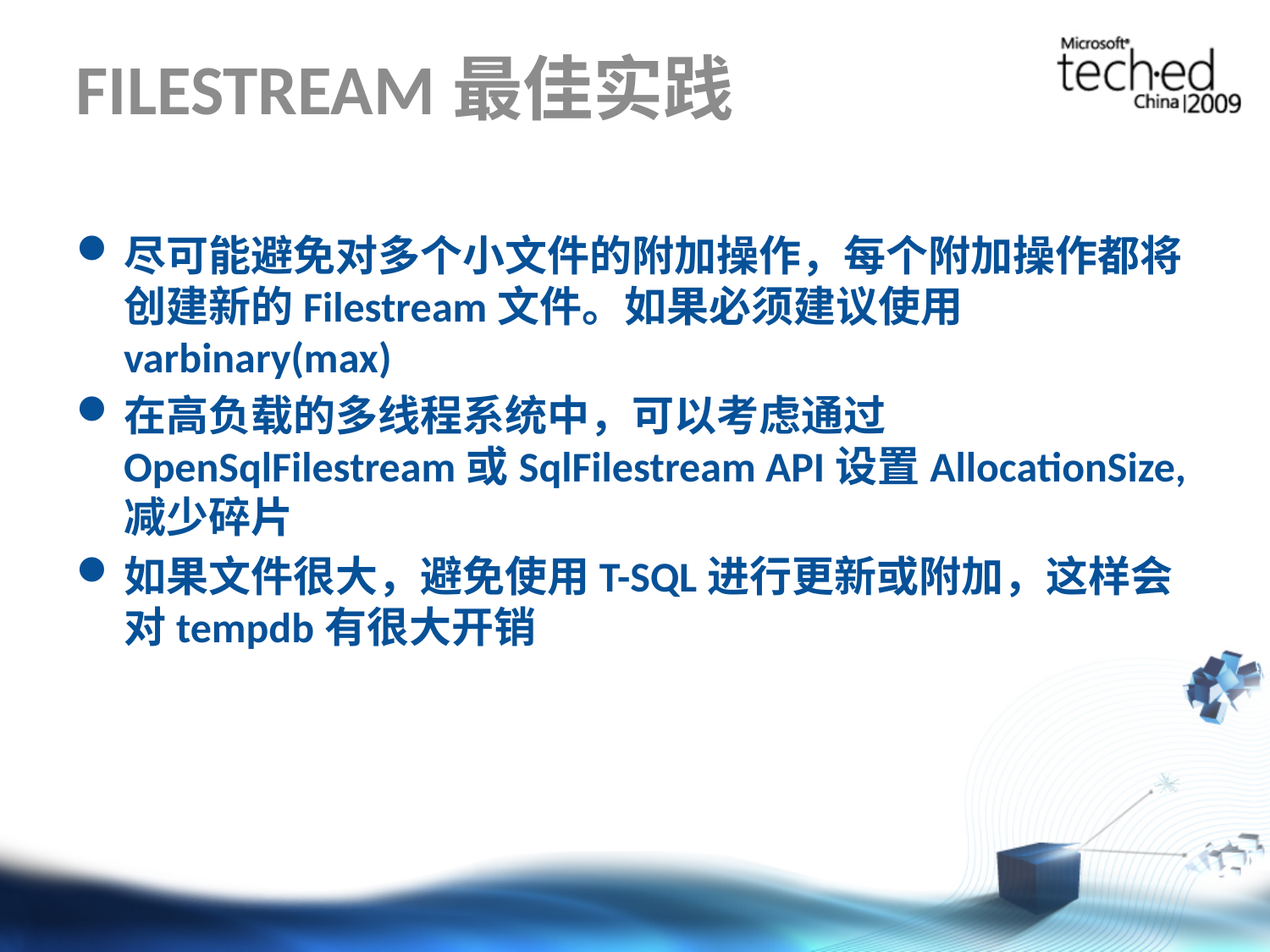

# FILESTREAM最佳实践
尽可能避免对多个小文件的附加操作，每个附加操作都将创建新的Filestream文件。如果必须建议使用varbinary(max)
在高负载的多线程系统中，可以考虑通过OpenSqlFilestream或SqlFilestream API设置AllocationSize,减少碎片
如果文件很大，避免使用T-SQL进行更新或附加，这样会对tempdb有很大开销